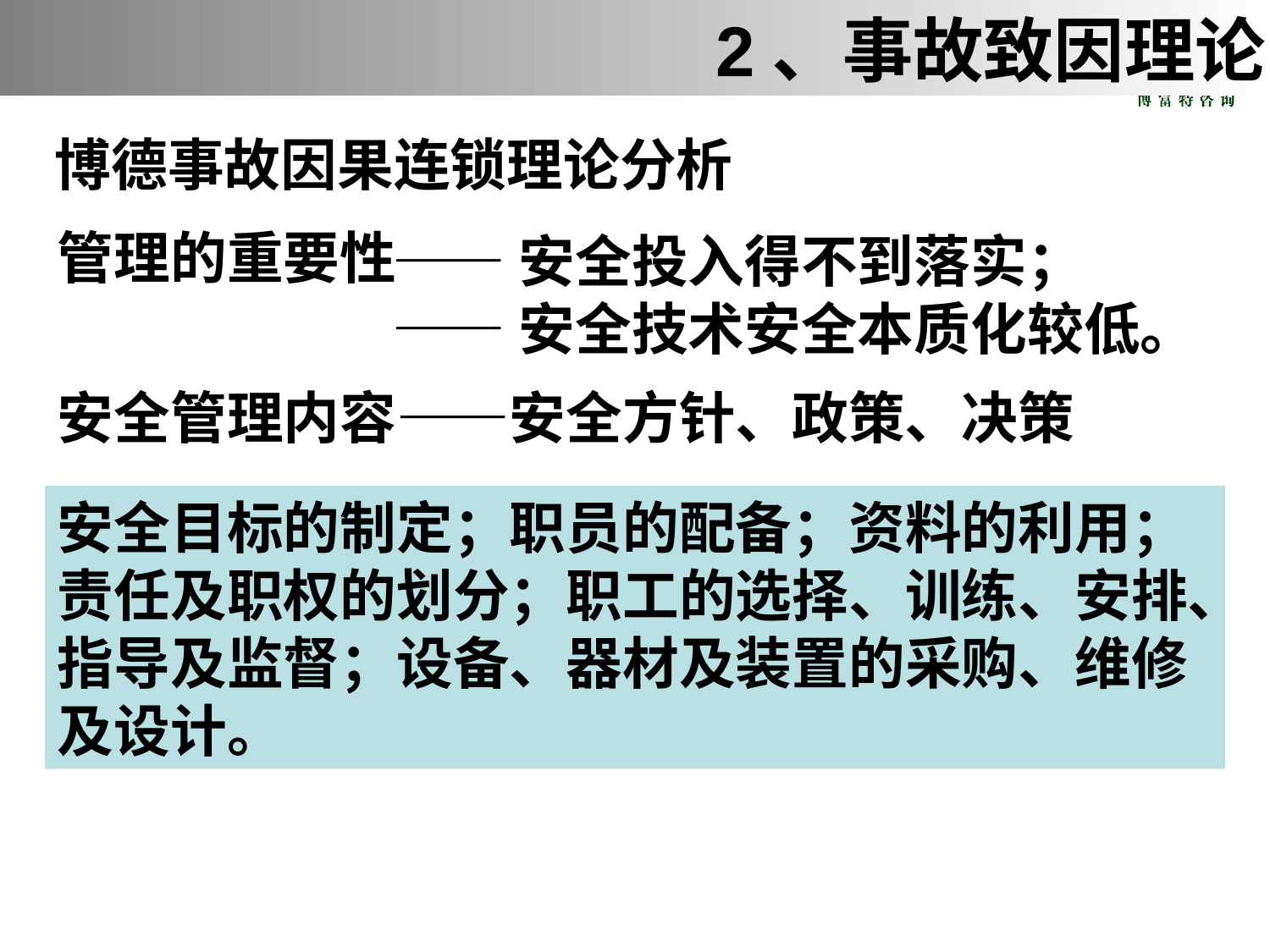

2、事故致因理论
博德事故因果连锁理论分析
管理的重要性
——安全投入得不到落实；
——安全技术安全本质化较低。
安全管理内容——安全方针、政策、决策
安全目标的制定；职员的配备；资料的利用；责任及职权的划分；职工的选择、训练、安排、指导及监督；设备、器材及装置的采购、维修及设计。